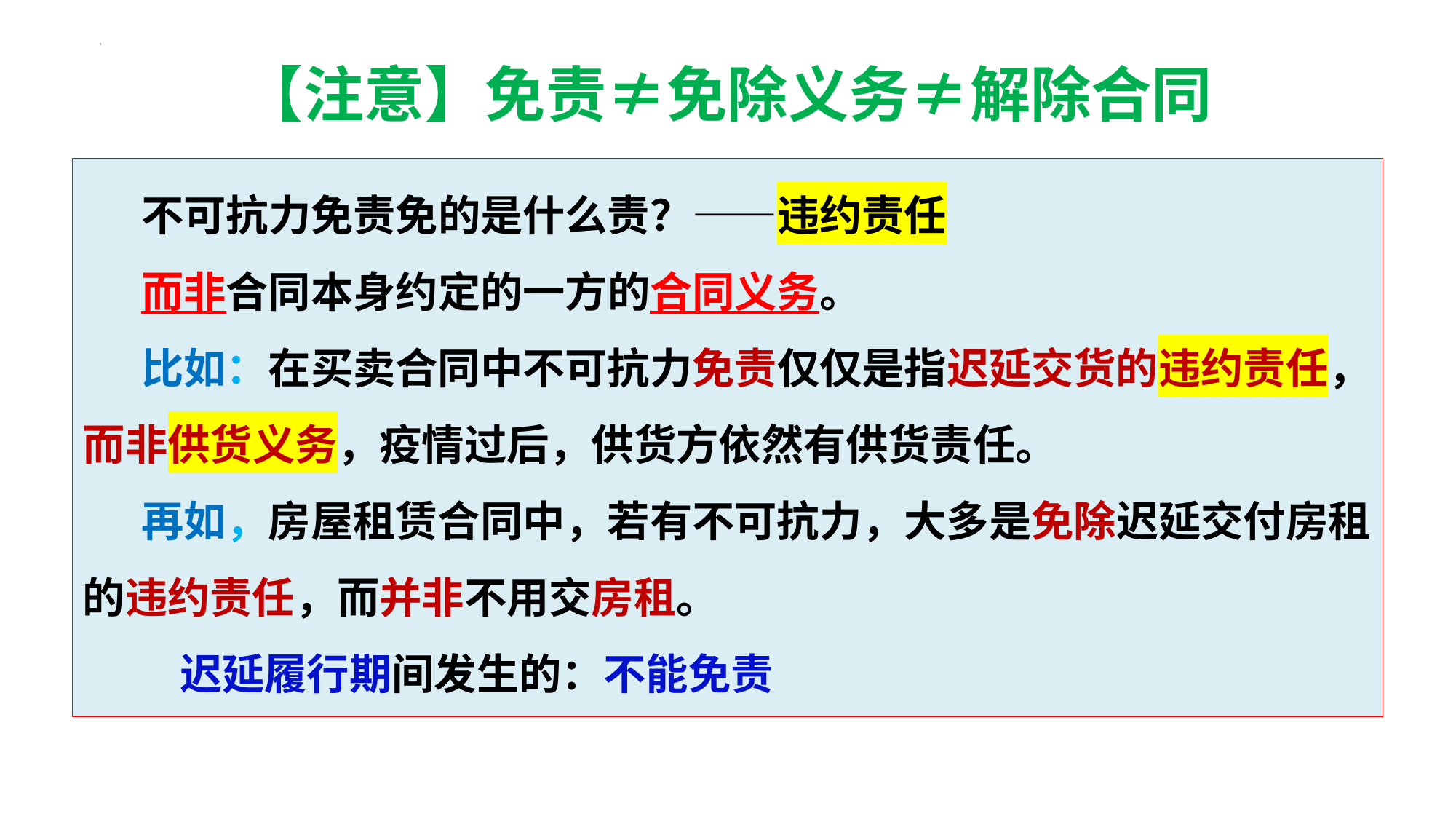

【注意】免责≠免除义务≠解除合同
     不可抗力免责免的是什么责？——违约责任
     而非合同本身约定的一方的合同义务。
     比如：在买卖合同中不可抗力免责仅仅是指迟延交货的违约责任，而非供货义务，疫情过后，供货方依然有供货责任。
     再如，房屋租赁合同中，若有不可抗力，大多是免除迟延交付房租的违约责任，而并非不用交房租。
         迟延履行期间发生的：不能免责